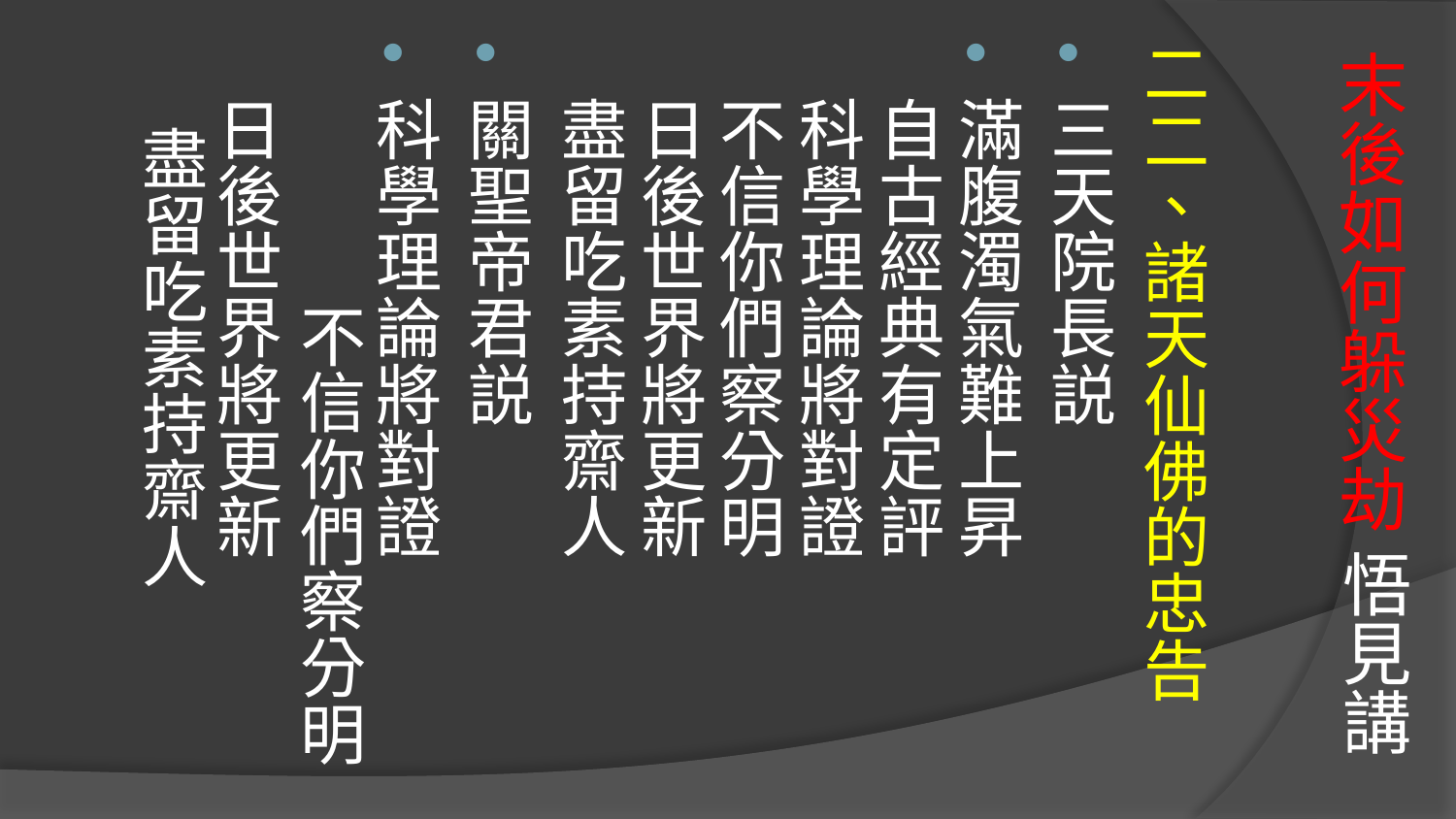

# 末後如何躲災劫 悟見講
二二、諸天仙佛的忠告
三天院長説
滿腹濁氣難上昇             自古經典有定評 
科學理論將對證
不信你們察分明
日後世界將更新
盡留吃素持齋人
關聖帝君説
科學理論將對證                              不信你們察分明 
日後世界將更新                  盡留吃素持齋人